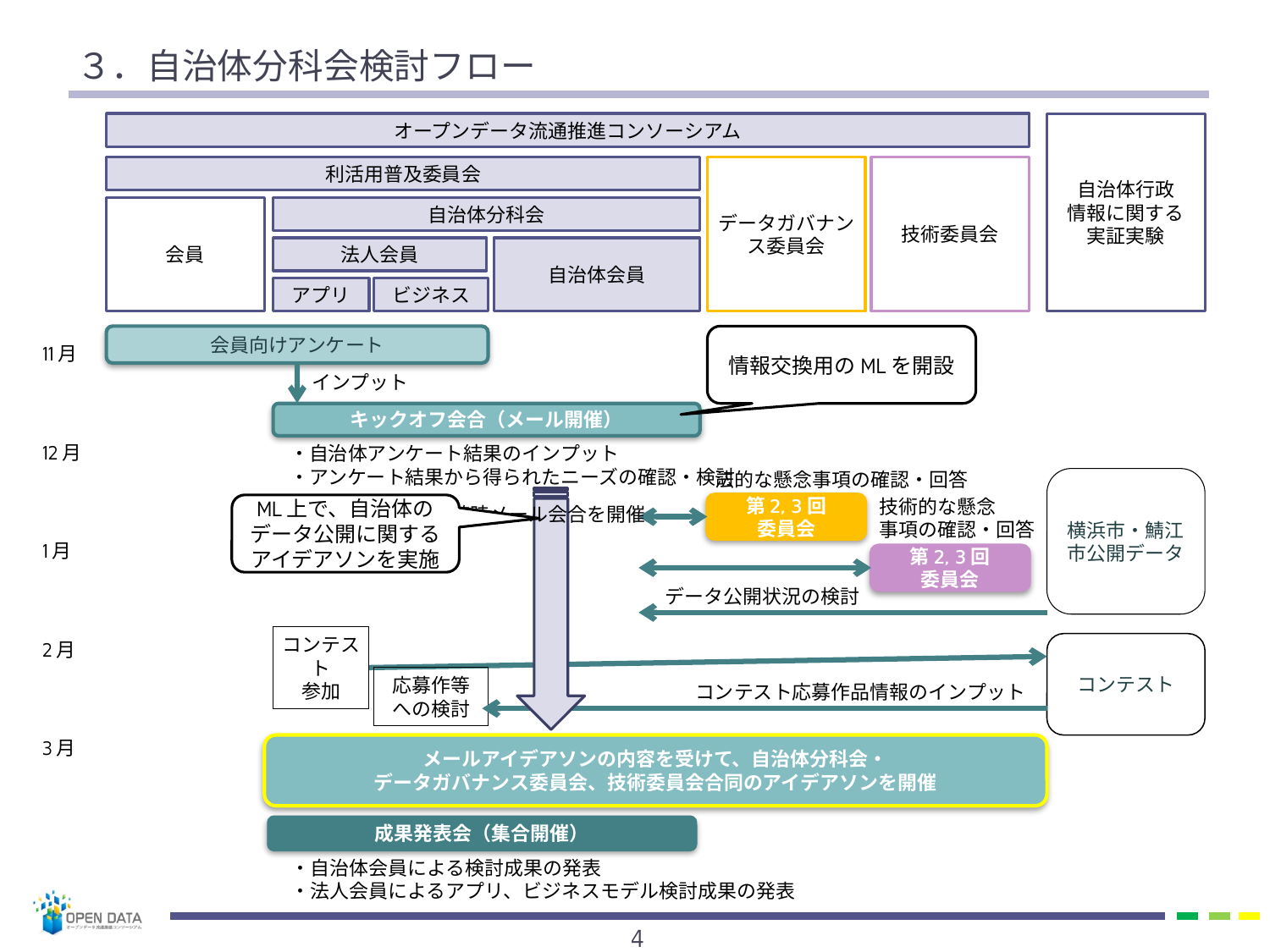

# ３．自治体分科会検討フロー
オープンデータ流通推進コンソーシアム
自治体行政
情報に関する
実証実験
データガバナンス委員会
技術委員会
利活用普及委員会
会員
自治体分科会
自治体会員
法人会員
アプリ
ビジネス
会員向けアンケート
情報交換用のMLを開設
| 11月 |
| --- |
| 12月 |
| 1月 |
| 2月 |
| 3月 |
インプット
キックオフ会合（メール開催）
・自治体アンケート結果のインプット
・アンケート結果から得られたニーズの確認・検討
法的な懸念事項の確認・回答
横浜市・鯖江市公開データ
技術的な懸念
事項の確認・回答
第2, 3回
委員会
ML上で、自治体のデータ公開に関するアイデアソンを実施
随時メール会合を開催
第2, 3回
委員会

データ公開状況の検討
コンテスト
参加
コンテスト
応募作等
への検討
コンテスト応募作品情報のインプット
メールアイデアソンの内容を受けて、自治体分科会・
データガバナンス委員会、技術委員会合同のアイデアソンを開催
成果発表会（集合開催）
・自治体会員による検討成果の発表
・法人会員によるアプリ、ビジネスモデル検討成果の発表
4